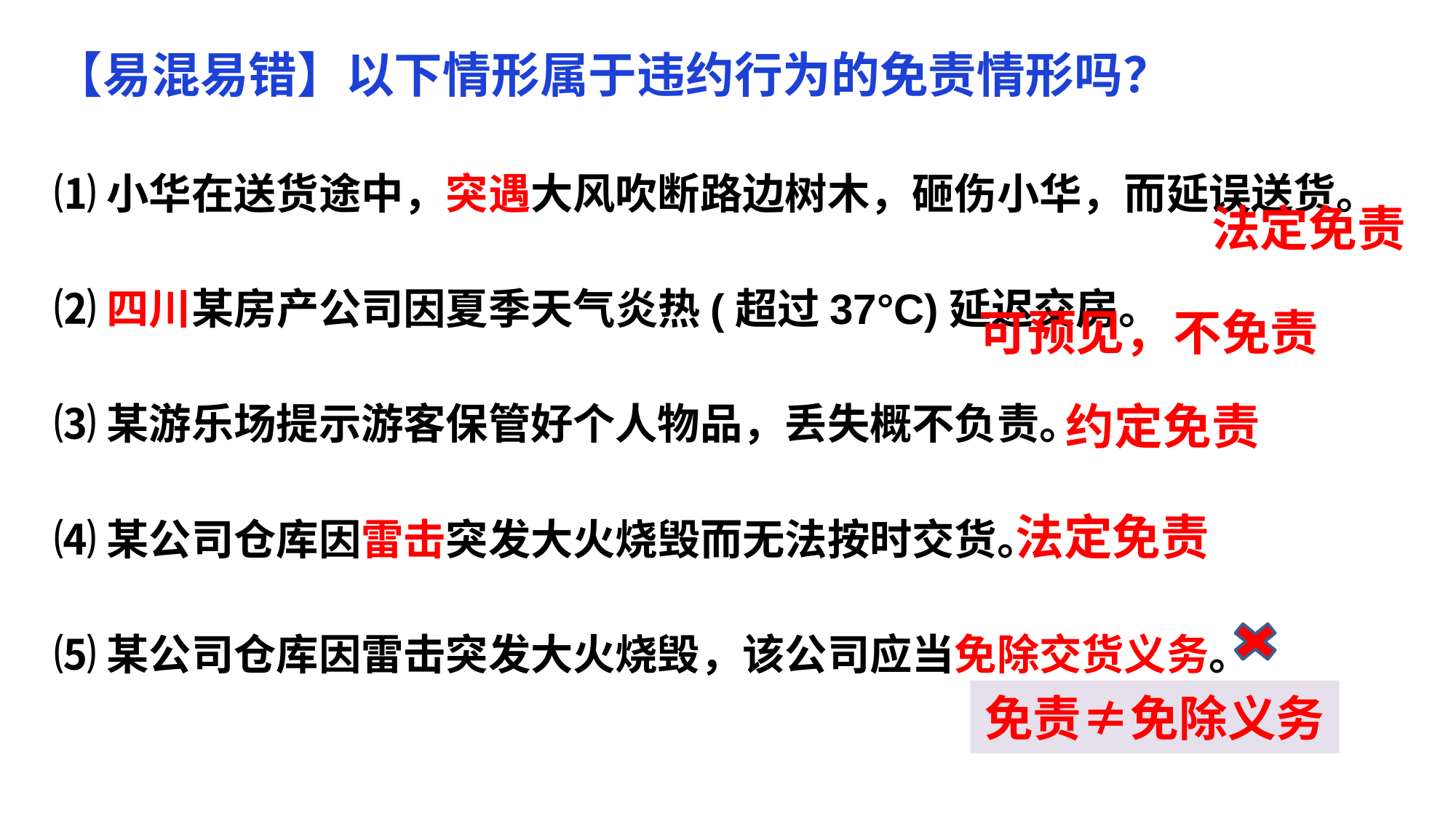

【易混易错】以下情形属于违约行为的免责情形吗？
⑴小华在送货途中，突遇大风吹断路边树木，砸伤小华，而延误送货。
⑵四川某房产公司因夏季天气炎热(超过37°C)延迟交房。
⑶某游乐场提示游客保管好个人物品，丢失概不负责。
⑷某公司仓库因雷击突发大火烧毁而无法按时交货。

⑸某公司仓库因雷击突发大火烧毁，该公司应当免除交货义务。
法定免责
可预见，不免责
约定免责
法定免责

免责≠免除义务